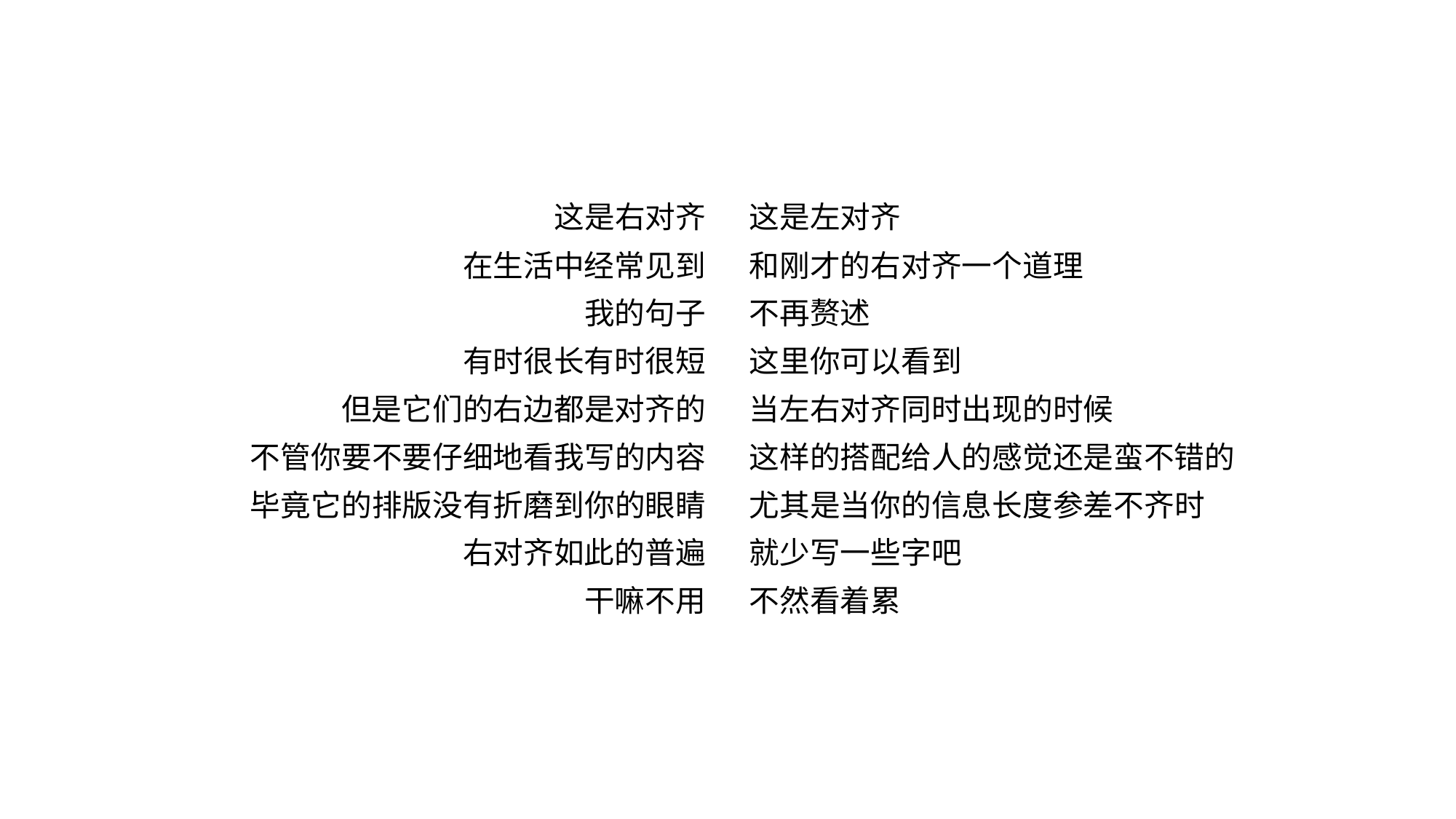

这是右对齐
在生活中经常见到
我的句子
有时很长有时很短
但是它们的右边都是对齐的
不管你要不要仔细地看我写的内容
毕竟它的排版没有折磨到你的眼睛
右对齐如此的普遍
干嘛不用
这是左对齐
和刚才的右对齐一个道理
不再赘述
这里你可以看到
当左右对齐同时出现的时候
这样的搭配给人的感觉还是蛮不错的
尤其是当你的信息长度参差不齐时
就少写一些字吧
不然看着累